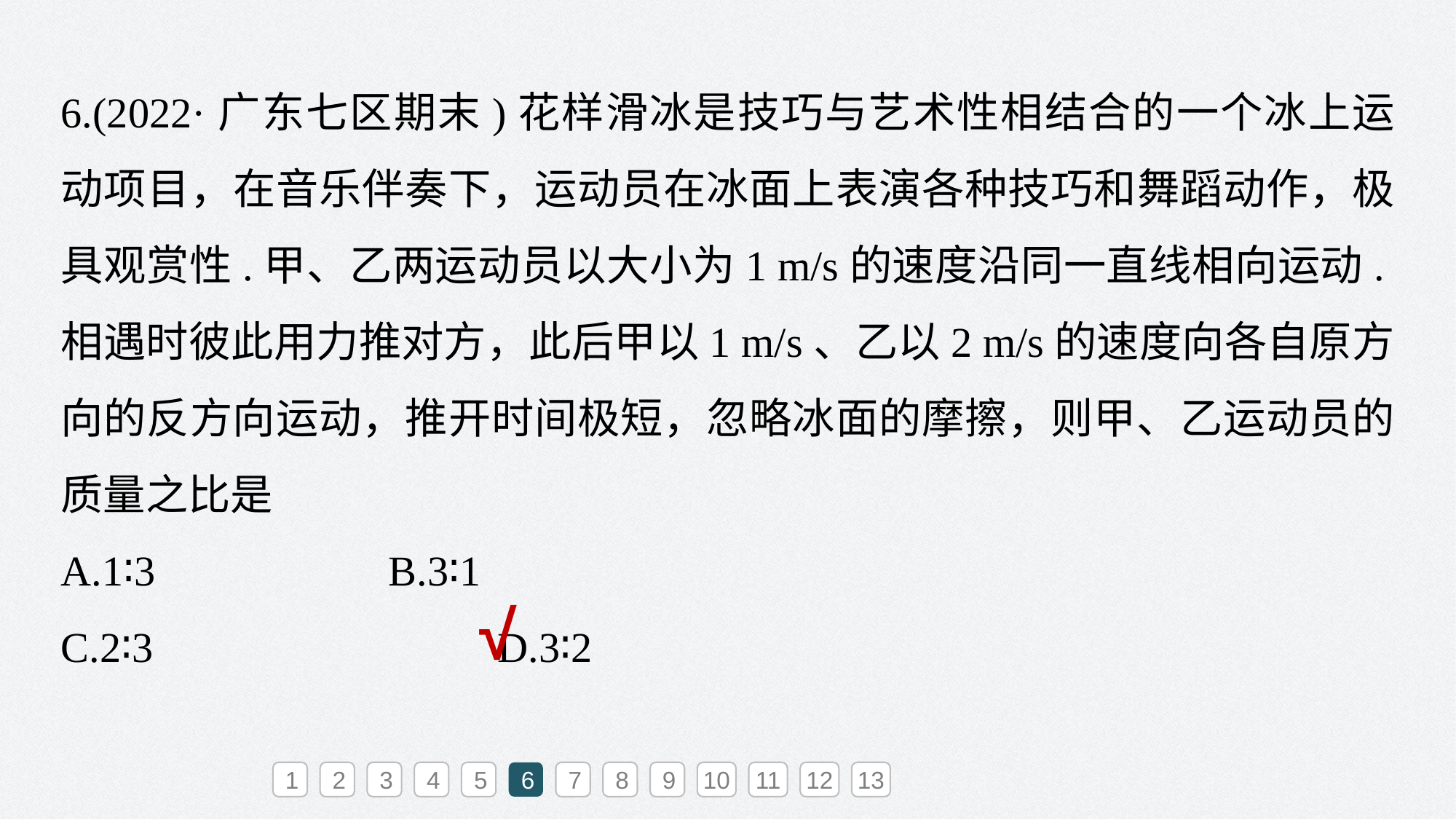

6.(2022·广东七区期末)花样滑冰是技巧与艺术性相结合的一个冰上运动项目，在音乐伴奏下，运动员在冰面上表演各种技巧和舞蹈动作，极具观赏性.甲、乙两运动员以大小为1 m/s的速度沿同一直线相向运动.相遇时彼此用力推对方，此后甲以1 m/s、乙以2 m/s的速度向各自原方向的反方向运动，推开时间极短，忽略冰面的摩擦，则甲、乙运动员的质量之比是
A.1∶3  		B.3∶1
C.2∶3  			D.3∶2
√
1
2
3
4
5
6
7
8
9
10
11
12
13